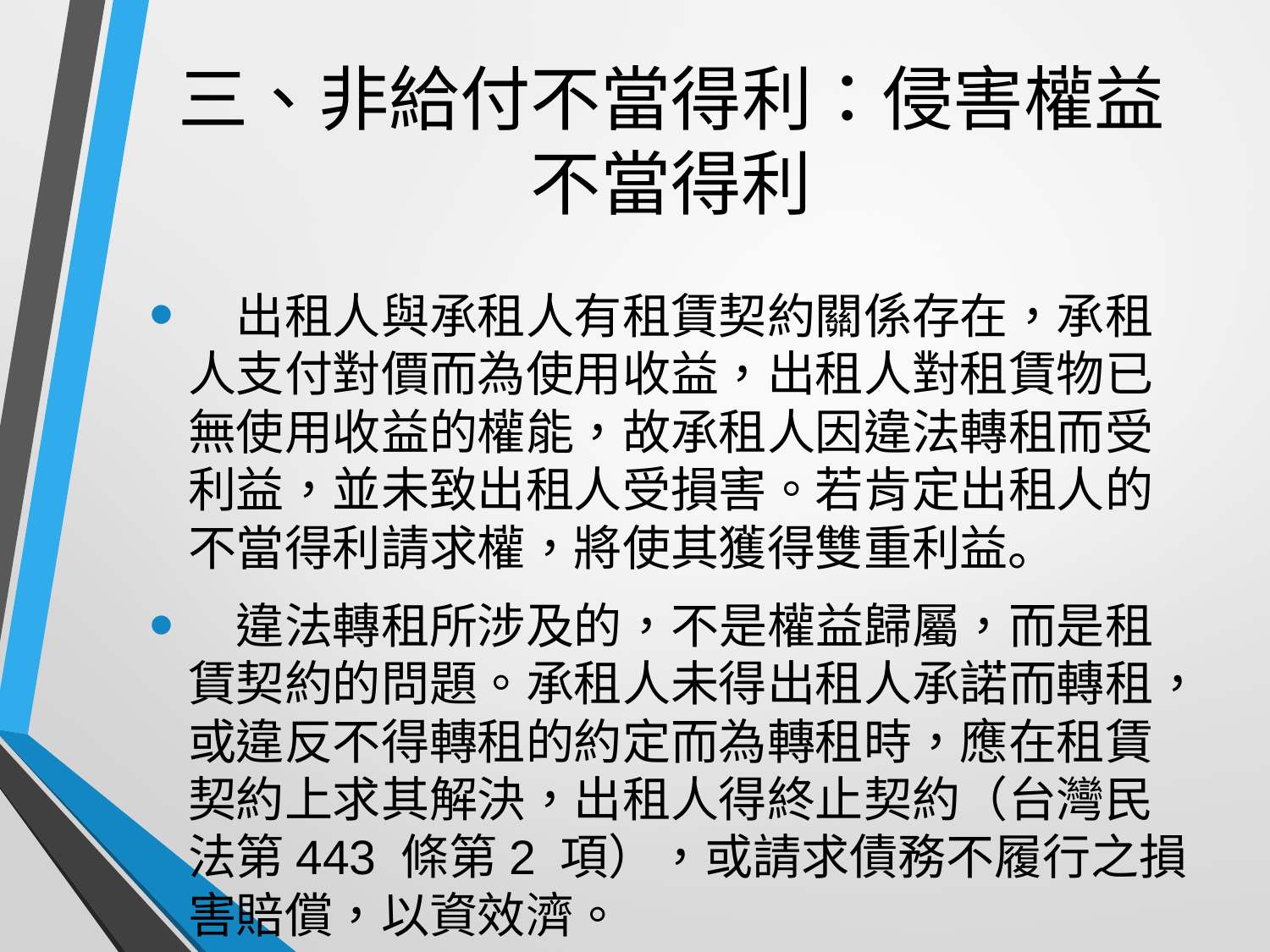

# 三、非給付不當得利：侵害權益不當得利
　出租人與承租人有租賃契約關係存在，承租人支付對價而為使用收益，出租人對租賃物已無使用收益的權能，故承租人因違法轉租而受利益，並未致出租人受損害。若肯定出租人的不當得利請求權，將使其獲得雙重利益。
　違法轉租所涉及的，不是權益歸屬，而是租賃契約的問題。承租人未得出租人承諾而轉租，或違反不得轉租的約定而為轉租時，應在租賃契約上求其解決，出租人得終止契約（台灣民法第443 條第2 項），或請求債務不履行之損害賠償，以資效濟。